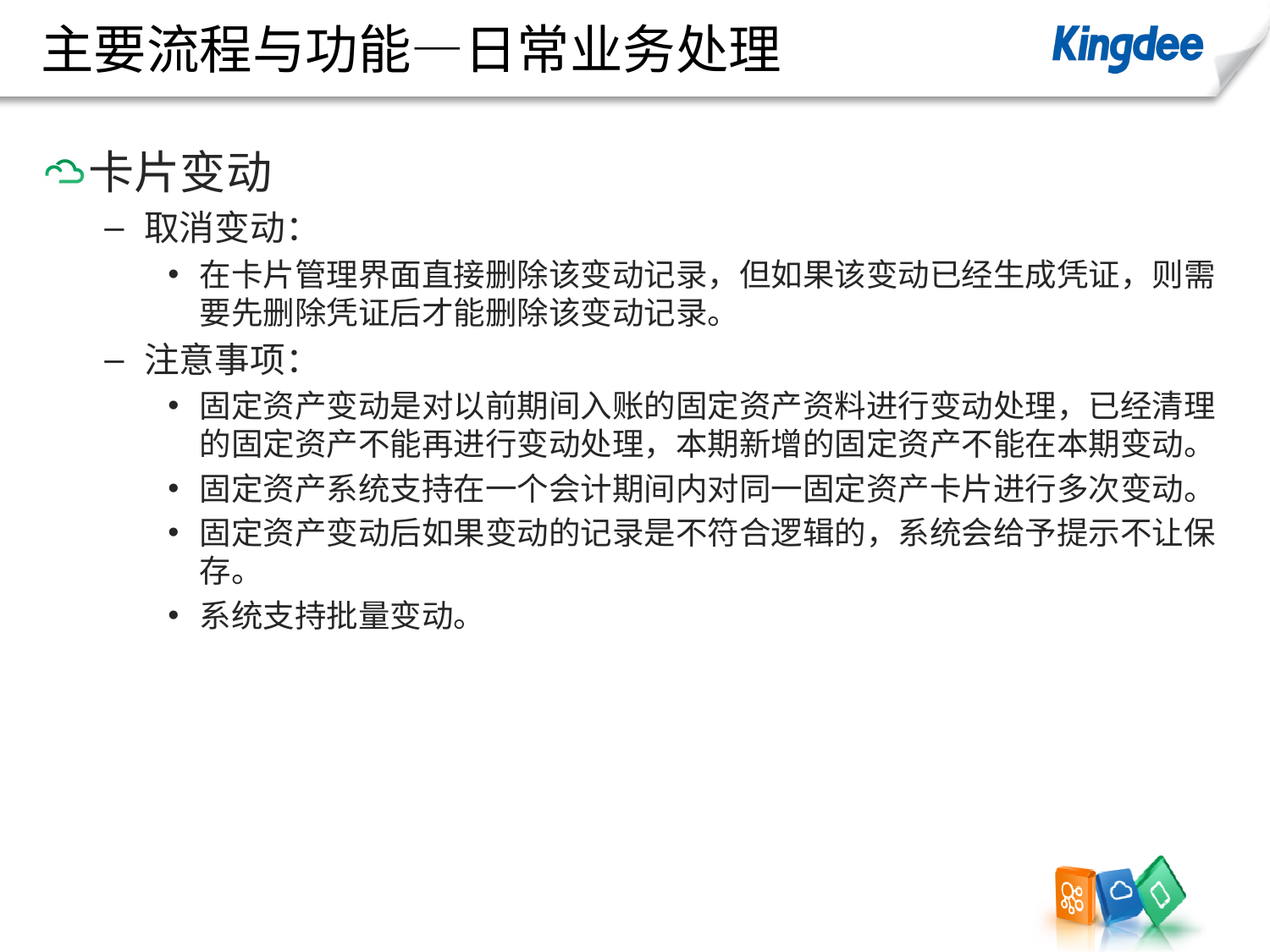

# 主要流程与功能—日常业务处理
卡片变动
取消变动：
在卡片管理界面直接删除该变动记录，但如果该变动已经生成凭证，则需要先删除凭证后才能删除该变动记录。
注意事项：
固定资产变动是对以前期间入账的固定资产资料进行变动处理，已经清理的固定资产不能再进行变动处理，本期新增的固定资产不能在本期变动。
固定资产系统支持在一个会计期间内对同一固定资产卡片进行多次变动。
固定资产变动后如果变动的记录是不符合逻辑的，系统会给予提示不让保存。
系统支持批量变动。